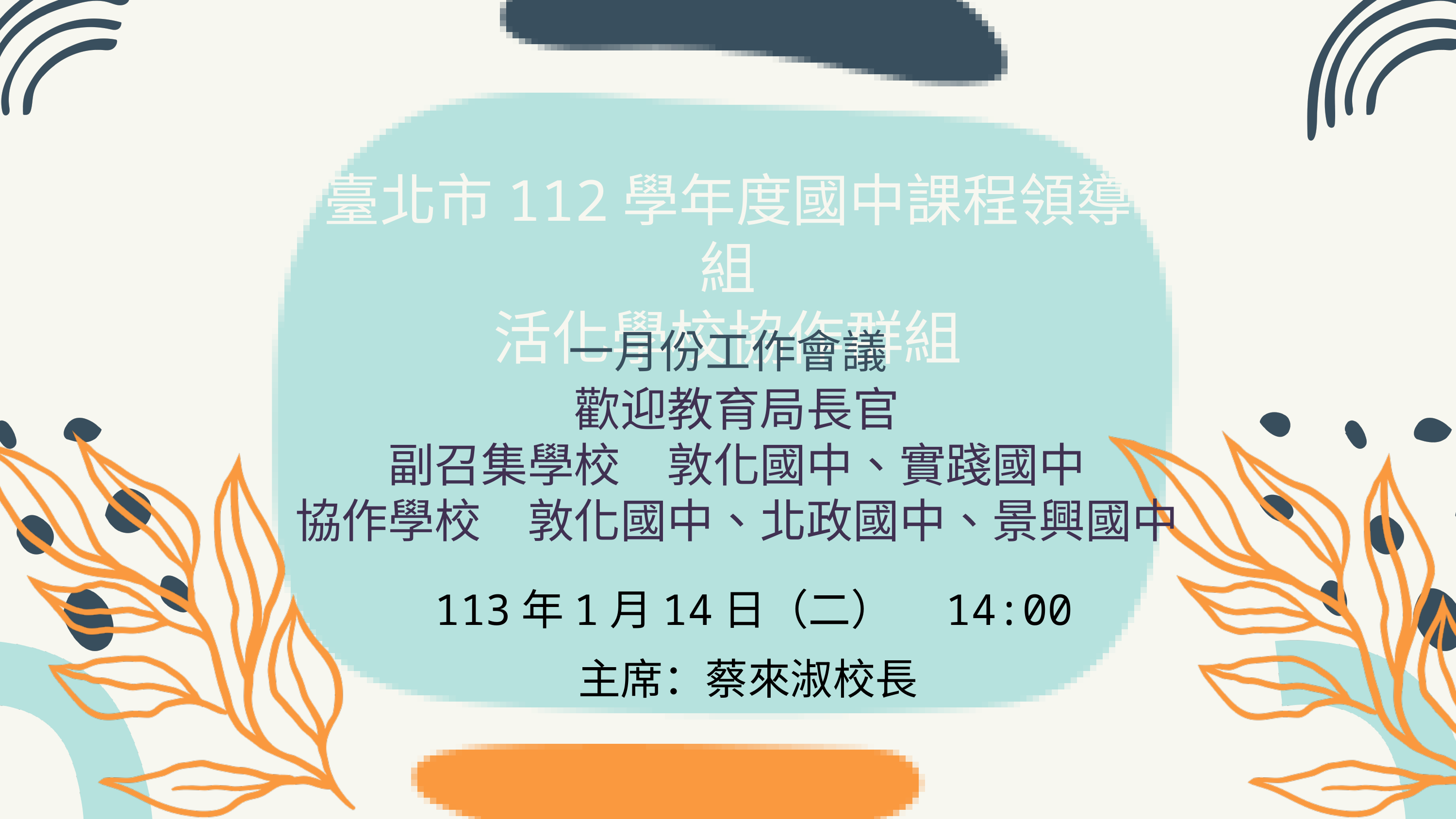

臺北市112學年度國中課程領導組
活化學校協作群組
一月份工作會議
歡迎教育局長官
副召集學校　敦化國中、實踐國中
協作學校　敦化國中、北政國中、景興國中

113年1月14日（二）　14:00
主席：蔡來淑校長